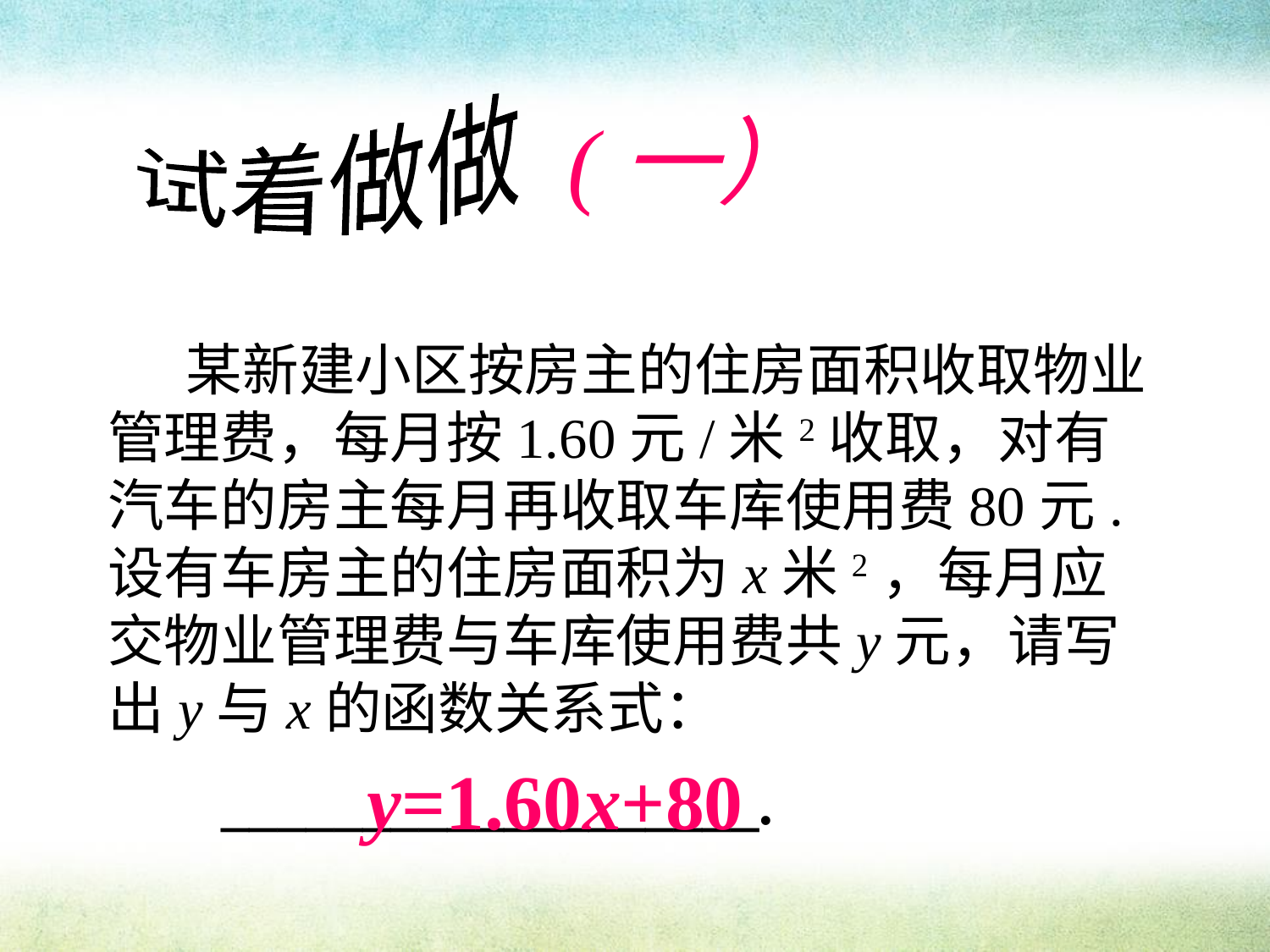

试着做做
(一）
     某新建小区按房主的住房面积收取物业管理费，每月按1.60元/米2收取，对有汽车的房主每月再收取车库使用费80元.设有车房主的住房面积为x米2，每月应交物业管理费与车库使用费共y元，请写出y与x的函数关系式：
        ___________________.

y=1.60x+80